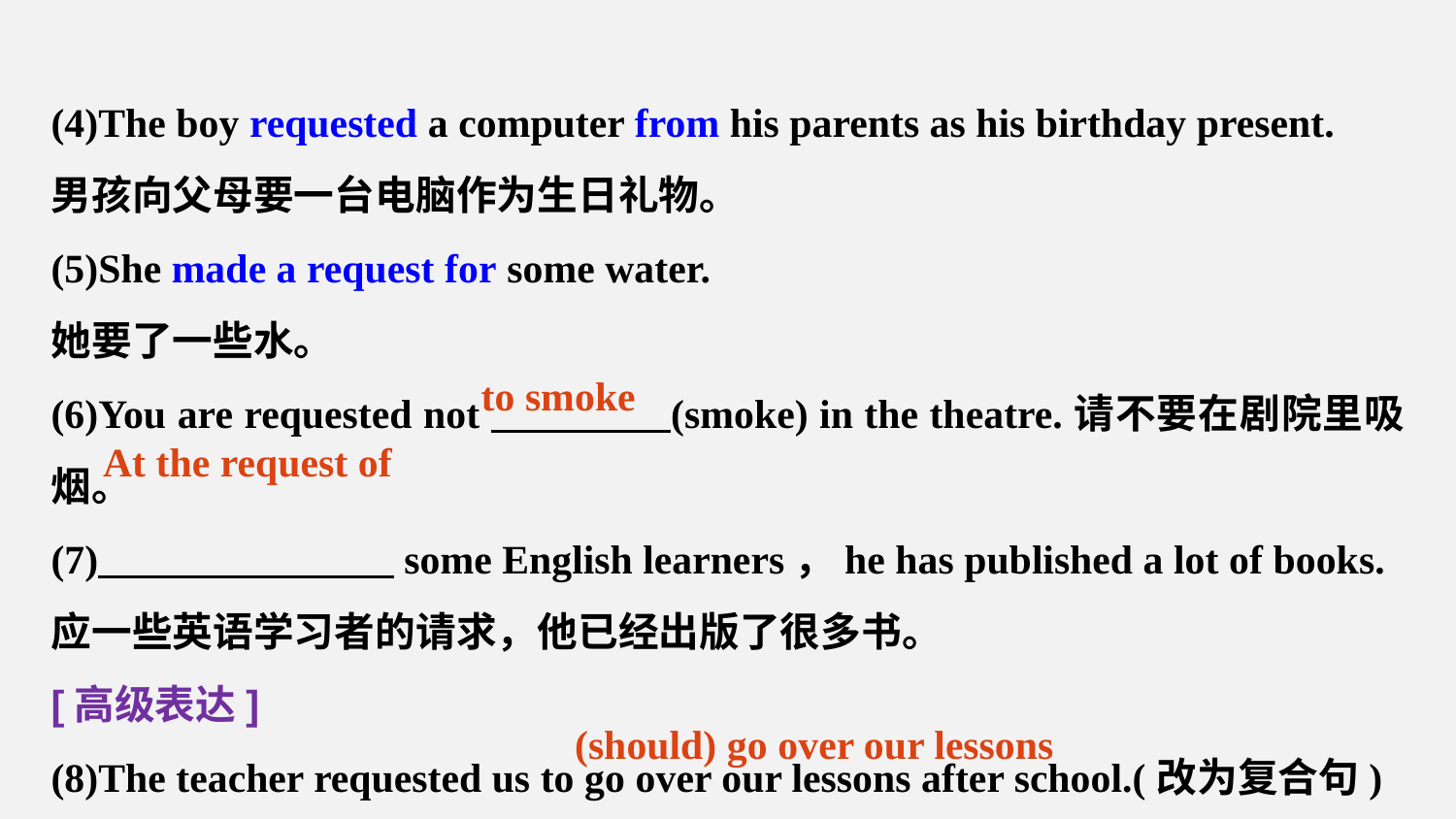

(4)The boy requested a computer from his parents as his birthday present.
男孩向父母要一台电脑作为生日礼物。
(5)She made a request for some water.
她要了一些水。
(6)You are requested not                 (smoke) in the theatre.请不要在剧院里吸烟。
(7)                              some English learners，he has published a lot of books.
应一些英语学习者的请求，他已经出版了很多书。
[高级表达]
(8)The teacher requested us to go over our lessons after school.(改为复合句)
The teacher requested that we                                                   after school.
to smoke
At the request of
(should) go over our lessons